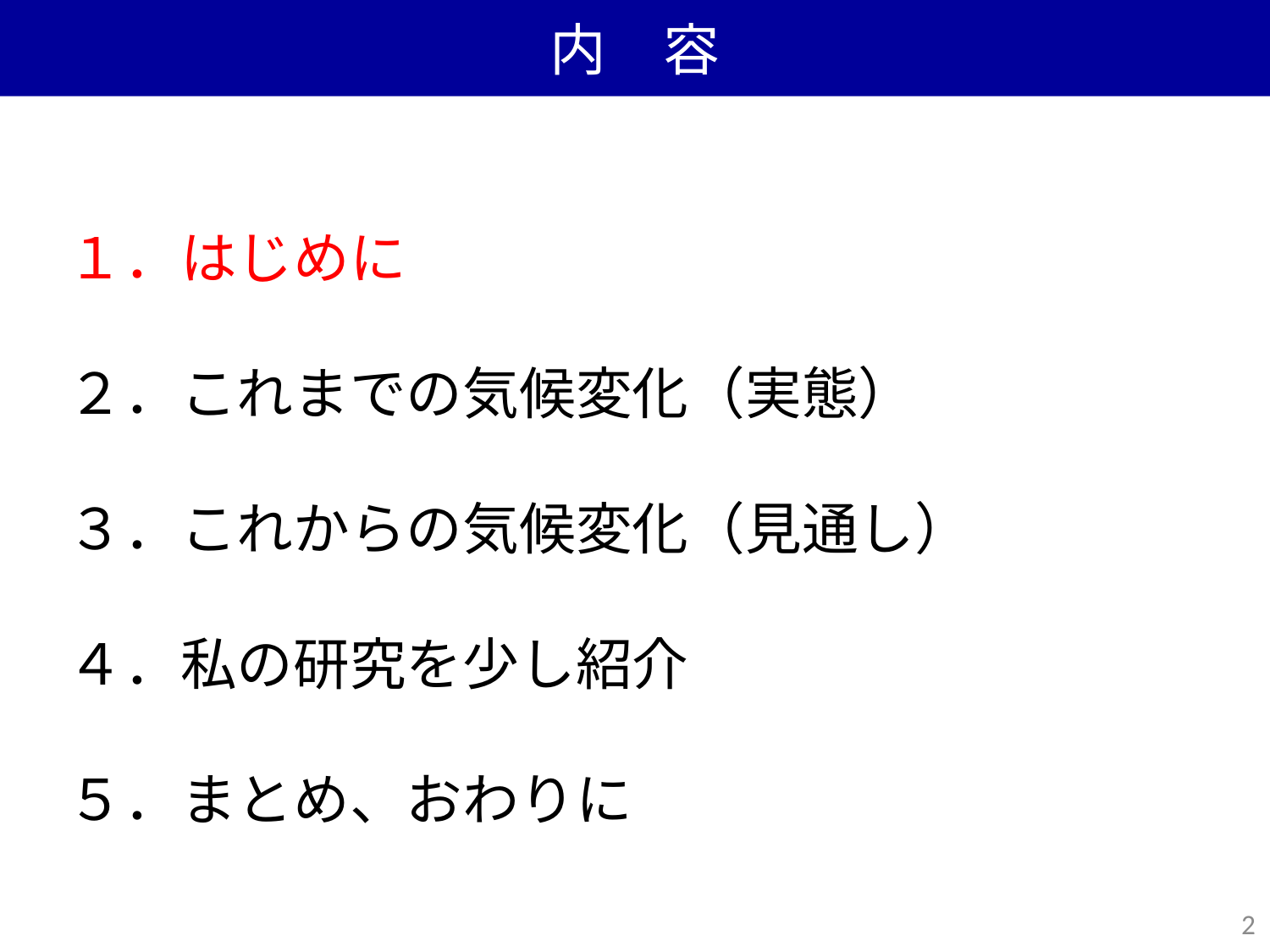

内　容
１．はじめに

２．これまでの気候変化（実態）

３．これからの気候変化（見通し）

４．私の研究を少し紹介

５．まとめ、おわりに
2